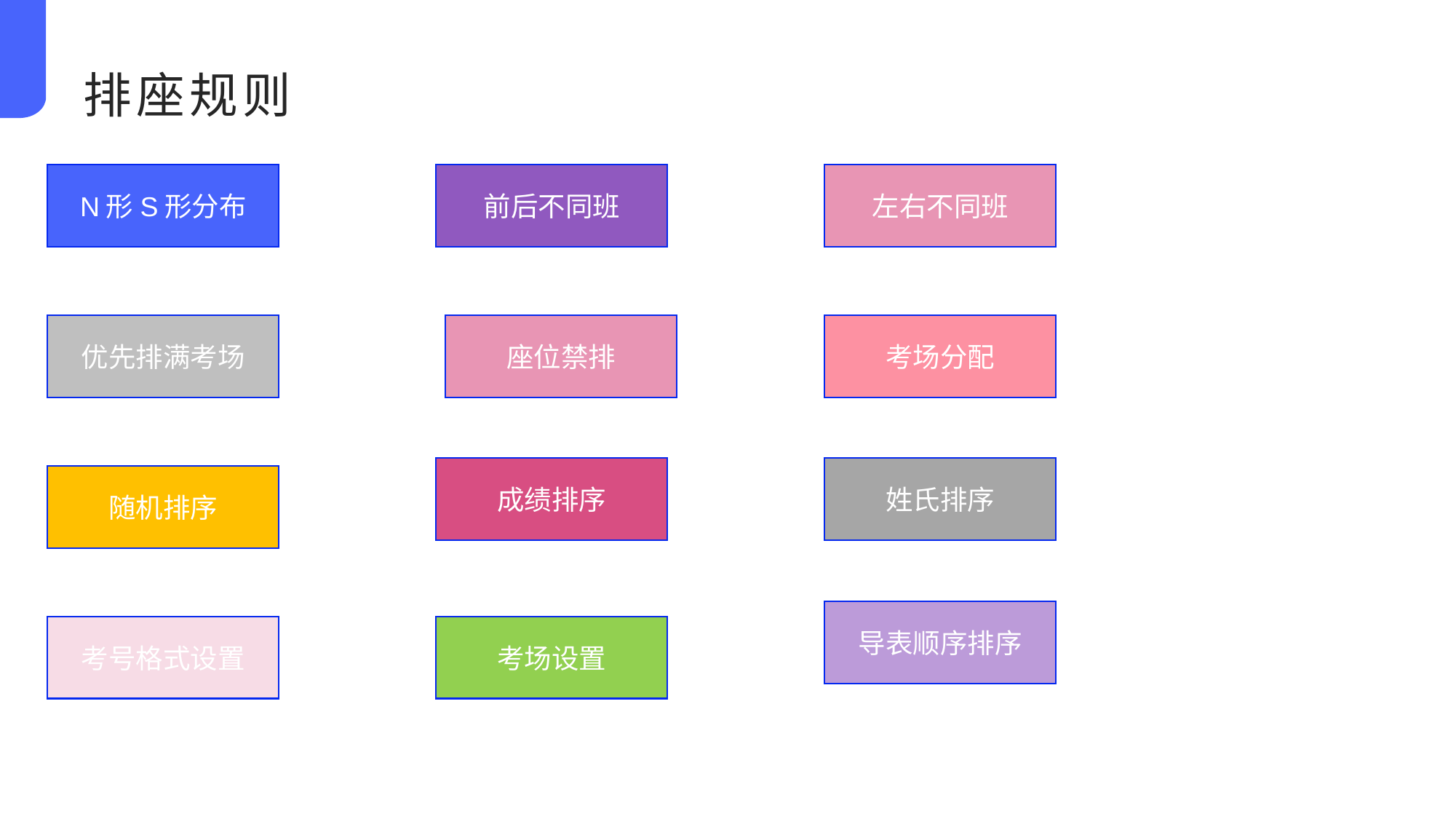

排座规则
N形S形分布
前后不同班
左右不同班
优先排满考场
座位禁排
考场分配
成绩排序
姓氏排序
随机排序
导表顺序排序
考号格式设置
考场设置